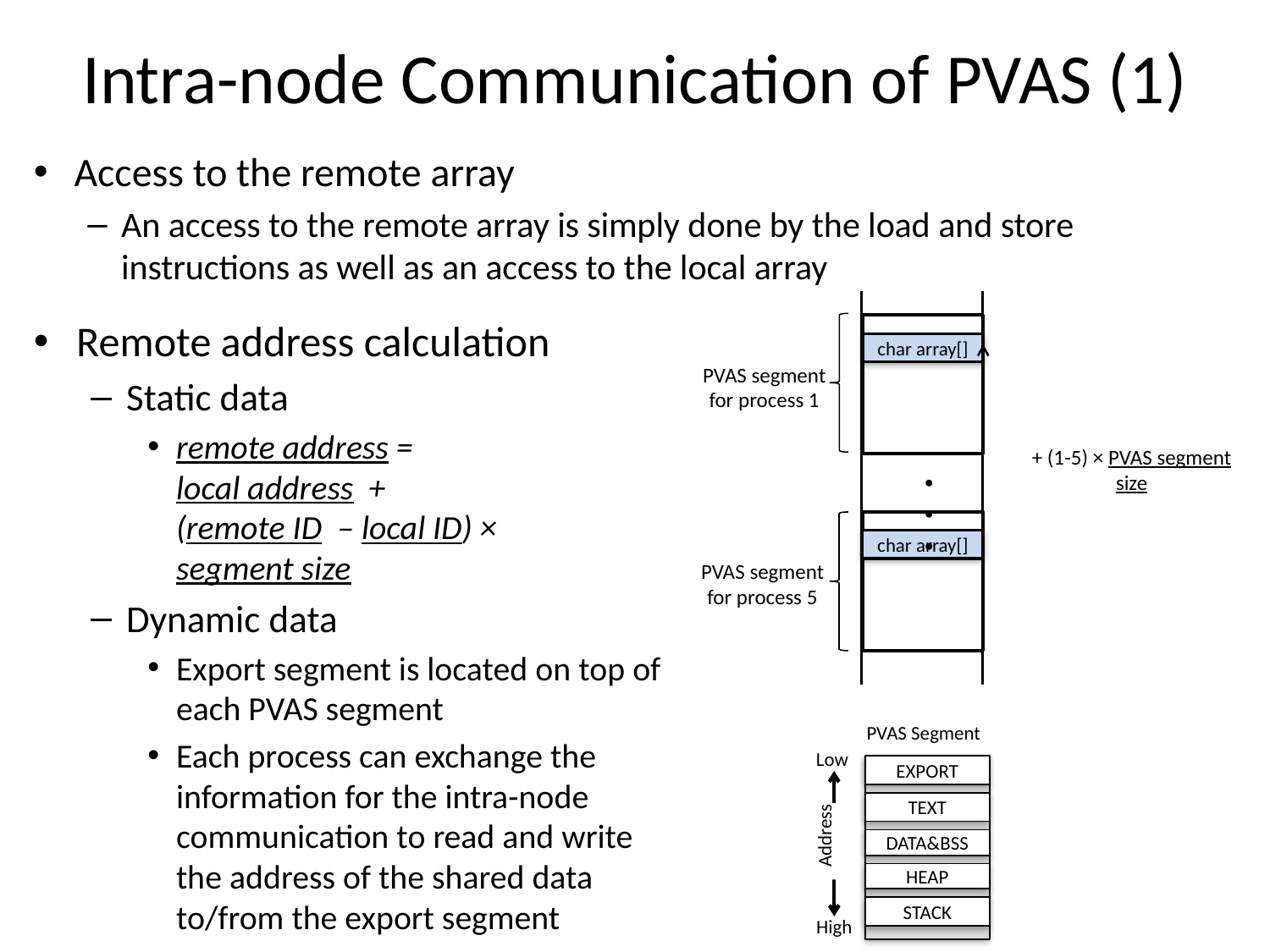

# Intra-node Communication of PVAS (1)
Access to the remote array
An access to the remote array is simply done by the load and store instructions as well as an access to the local array
Remote address calculation
Static data
remote address =
local address  +
(remote ID  – local ID) ×
segment size
Dynamic data
Export segment is located on top of each PVAS segment
Each process can exchange the information for the intra-node communication to read and write the address of the shared data to/from the export segment

char array[]
PVAS segment
for process 1
+ (1-5) × PVAS segment size
・・・

char array[]
PVAS segment
for process 5
PVAS Segment
Low
EXPORT

TEXT
Address
DATA&BSS
HEAP
STACK
High